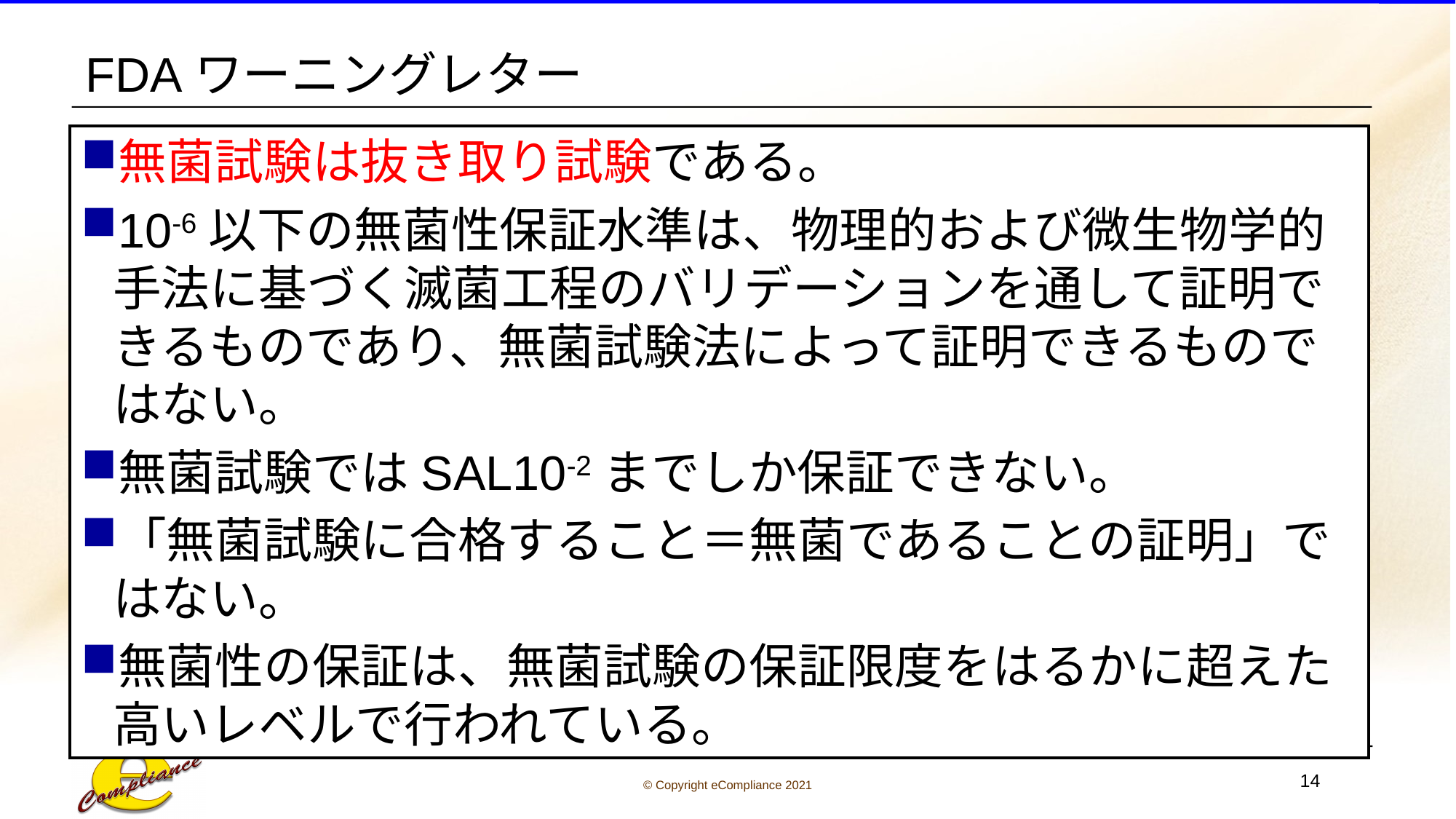

# FDAワーニングレター
無菌試験は抜き取り試験である。
10-6以下の無菌性保証水準は、物理的および微生物学的手法に基づく滅菌工程のバリデーションを通して証明できるものであり、無菌試験法によって証明できるものではない。
無菌試験ではSAL10-2までしか保証できない。
「無菌試験に合格すること＝無菌であることの証明」ではない。
無菌性の保証は、無菌試験の保証限度をはるかに超えた高いレベルで行われている。